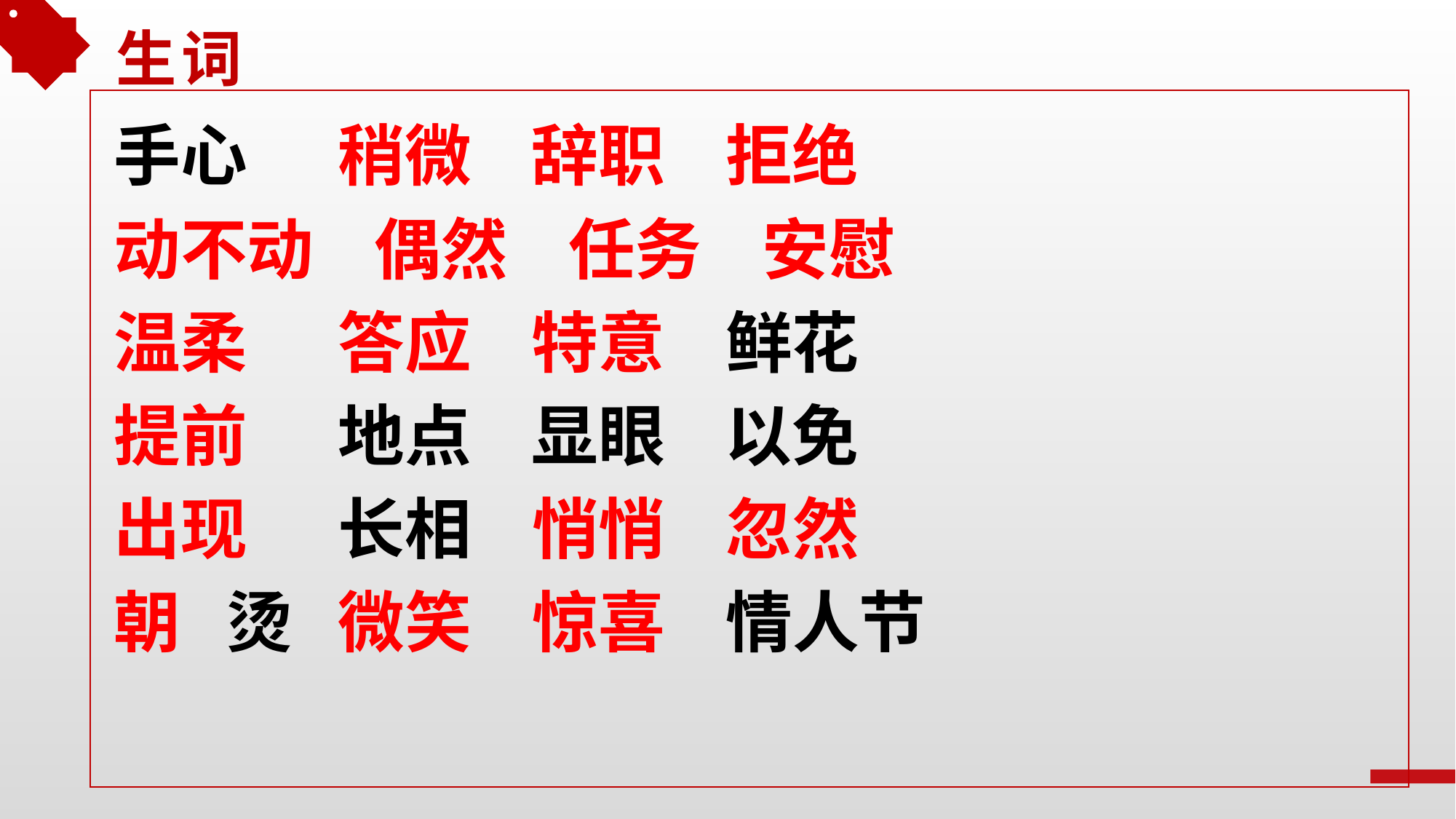

生词

手心      稍微    辞职    拒绝
动不动    偶然    任务    安慰
温柔      答应    特意    鲜花
提前      地点    显眼    以免
出现      长相    悄悄    忽然
朝   烫   微笑    惊喜    情人节